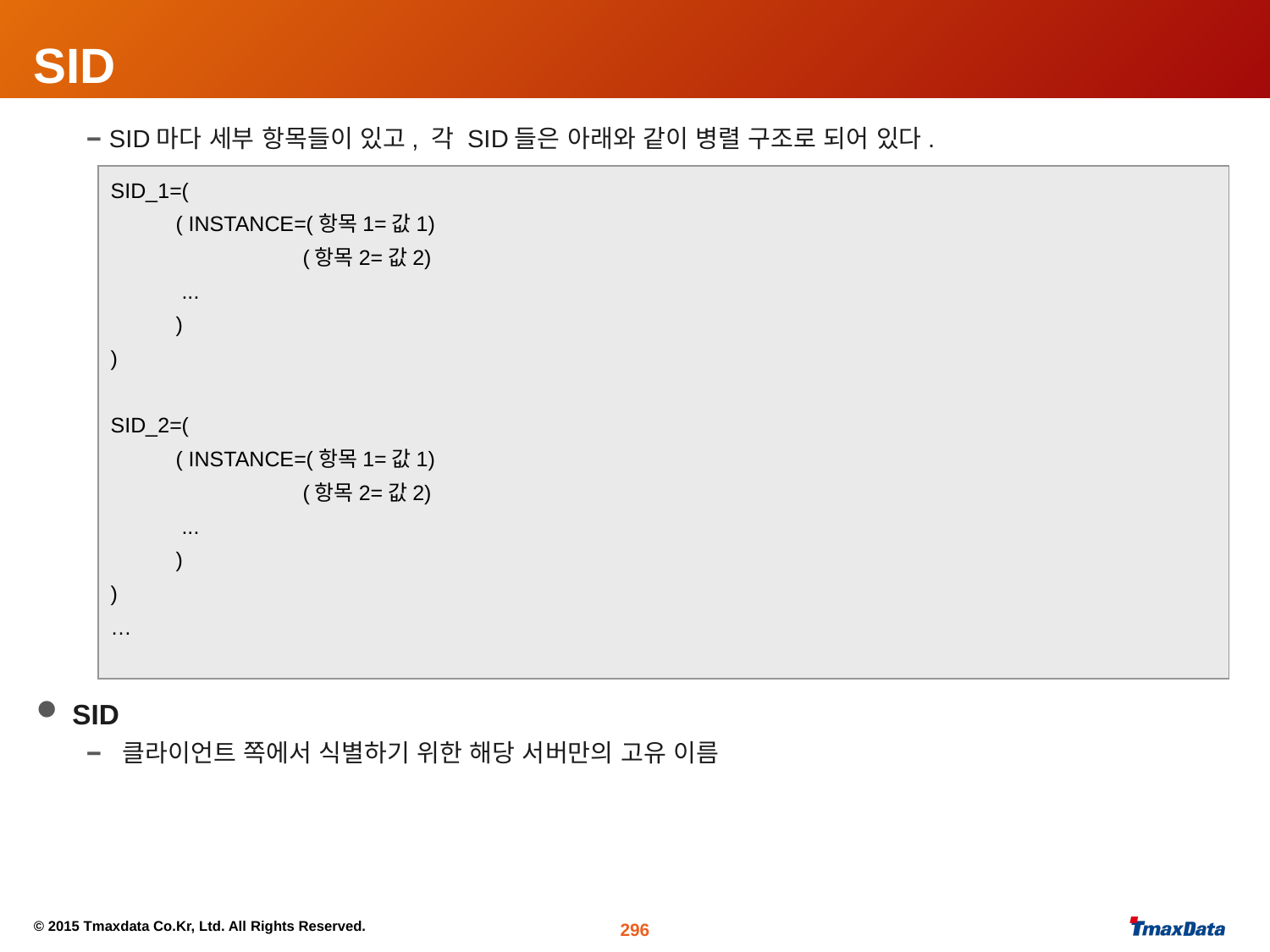

SID
 SID마다 세부 항목들이 있고, 각 SID들은 아래와 같이 병렬 구조로 되어 있다.

 SID
  클라이언트 쪽에서 식별하기 위한 해당 서버만의 고유 이름
SID_1=(
           ( INSTANCE=(항목1=값1)
	           (항목2=값2)
            ...
           )
)

SID_2=(
           ( INSTANCE=(항목1=값1)
	           (항목2=값2)
            ...
           )
)
…